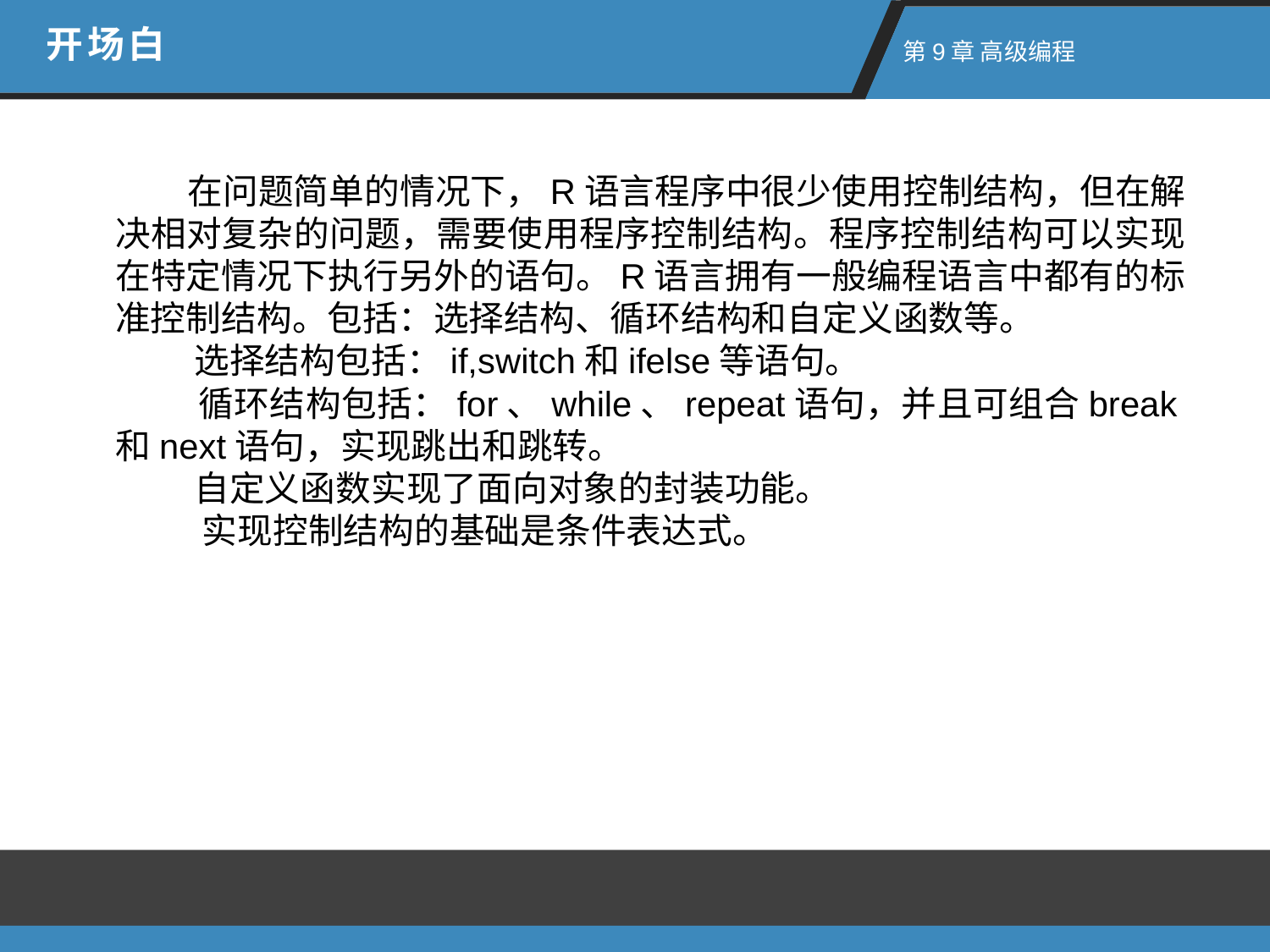

开场白
  第9章 高级编程
        在问题简单的情况下，R语言程序中很少使用控制结构，但在解决相对复杂的问题，需要使用程序控制结构。程序控制结构可以实现在特定情况下执行另外的语句。R语言拥有一般编程语言中都有的标准控制结构。包括：选择结构、循环结构和自定义函数等。
         选择结构包括：if,switch和ifelse等语句。
         循环结构包括：for、while、repeat语句，并且可组合break和next语句，实现跳出和跳转。
         自定义函数实现了面向对象的封装功能。
          实现控制结构的基础是条件表达式。